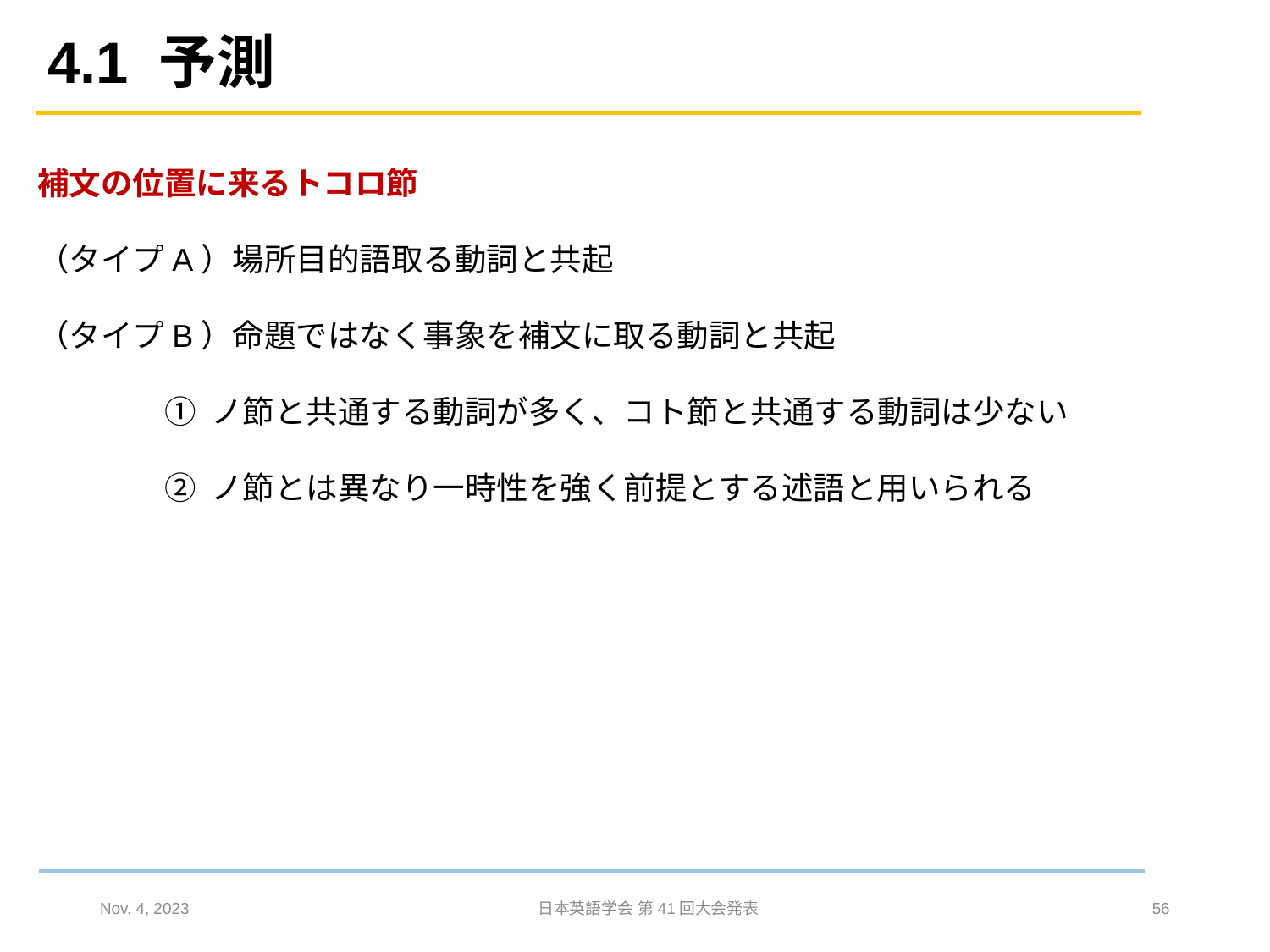

# 4.1 予測
補文の位置に来るトコロ節

（タイプA）場所目的語取る動詞と共起

（タイプB）命題ではなく事象を補文に取る動詞と共起

	① ノ節と共通する動詞が多く、コト節と共通する動詞は少ない

	② ノ節とは異なり一時性を強く前提とする述語と用いられる

Nov. 4, 2023

日本英語学会 第41回大会発表

56